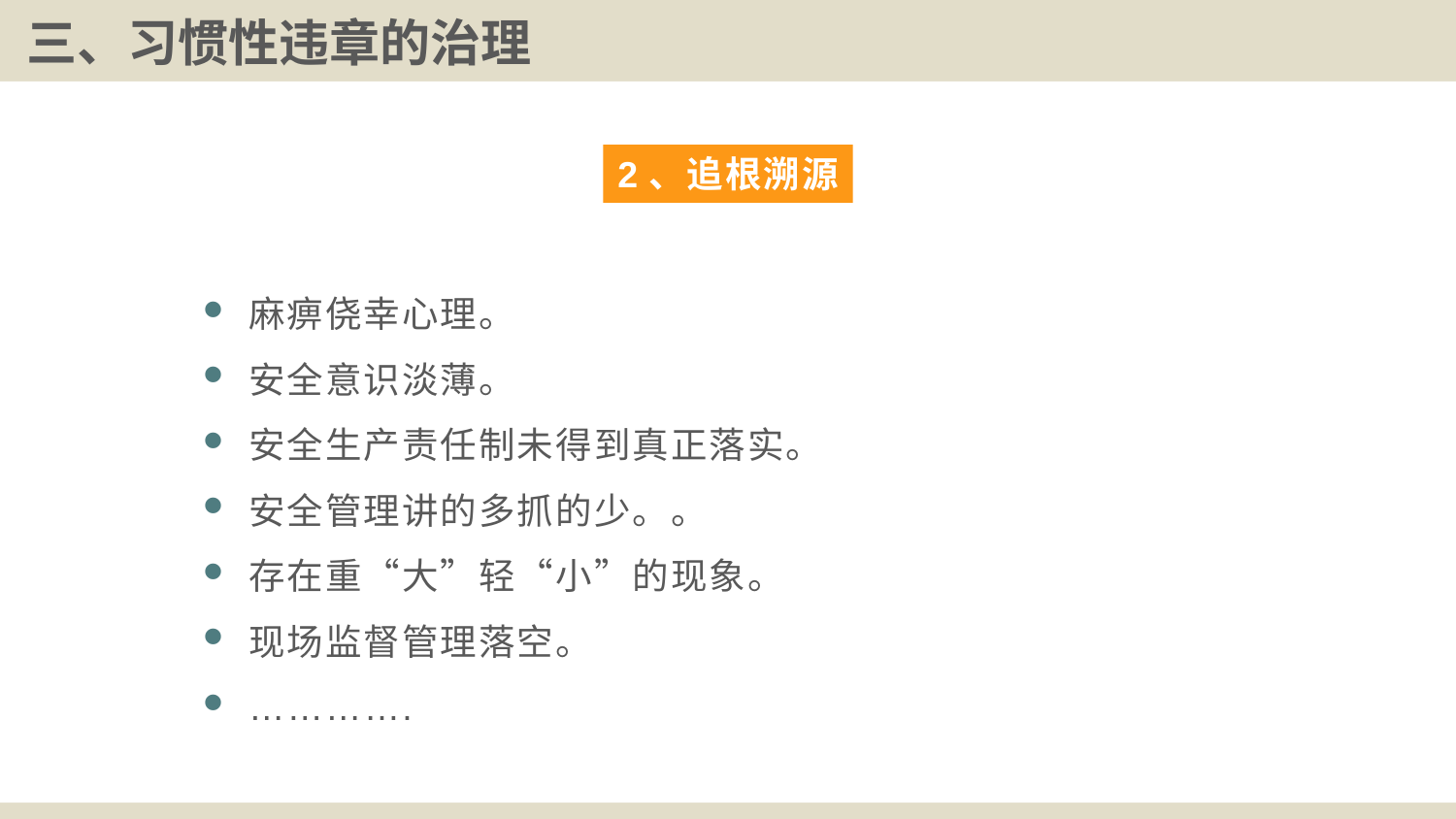

三、习惯性违章的治理
2、追根溯源
麻痹侥幸心理。
安全意识淡薄。
安全生产责任制未得到真正落实。
安全管理讲的多抓的少。。
存在重“大”轻“小”的现象。
现场监督管理落空。
………….